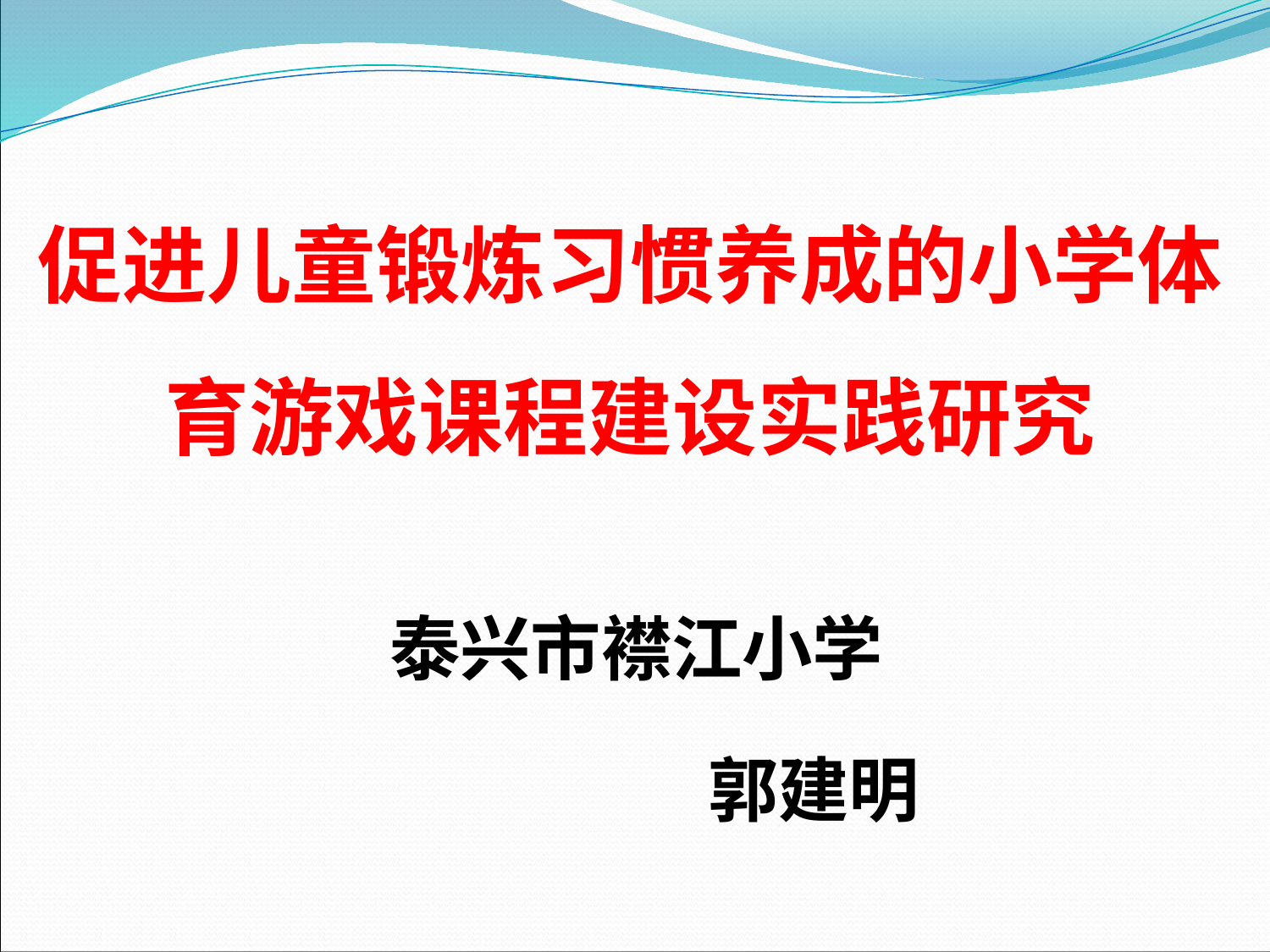

# 促进儿童锻炼习惯养成的小学体育游戏课程建设实践研究
泰兴市襟江小学
                     郭建明